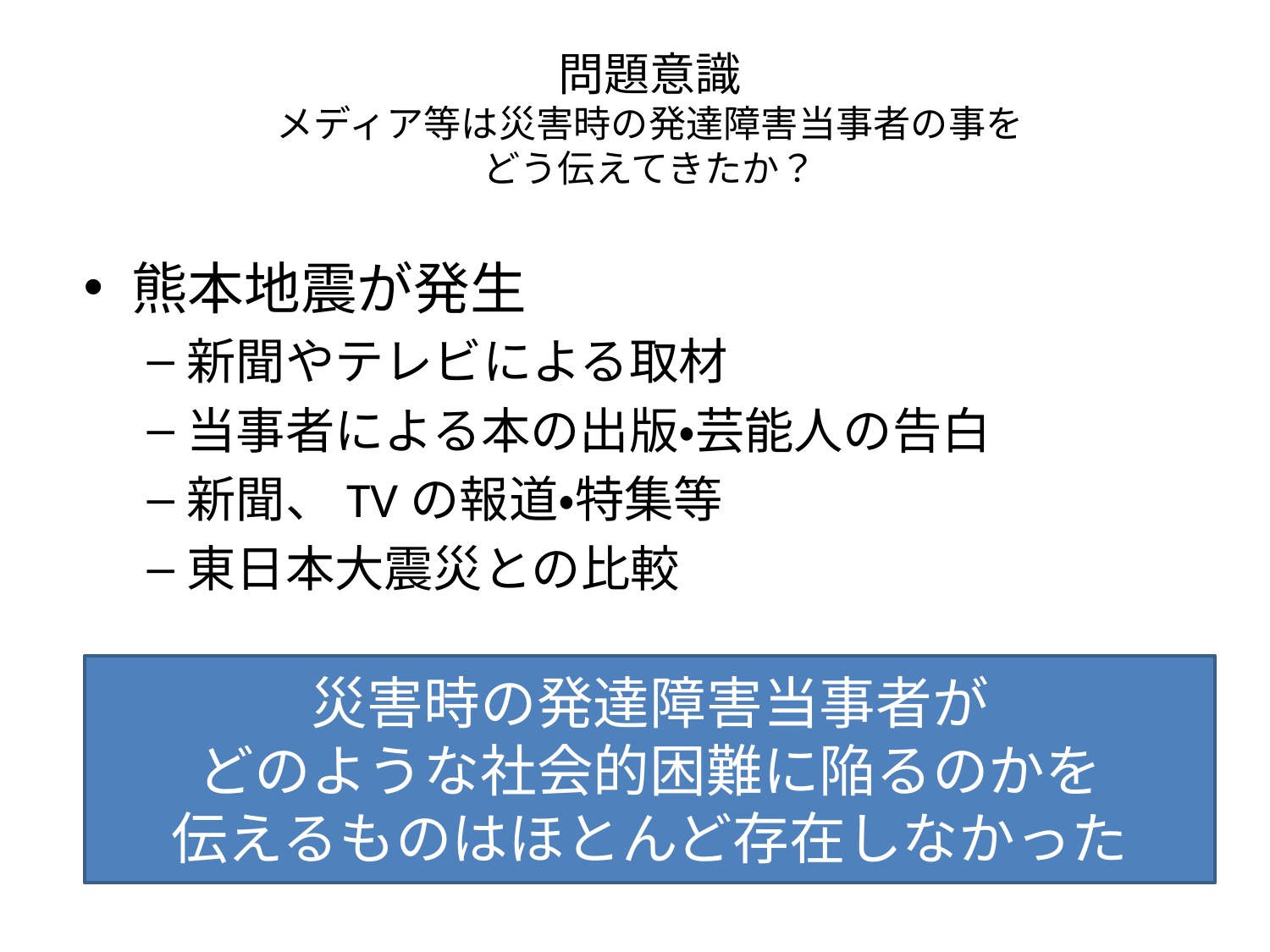

# 問題意識 メディア等は災害時の発達障害当事者の事を どう伝えてきたか？
熊本地震が発生
新聞やテレビによる取材
当事者による本の出版・芸能人の告白
新聞、TVの報道・特集等
東日本大震災との比較

災害時の発達障害当事者が
どのような社会的困難に陥るのかを
伝えるものはほとんど存在しなかった